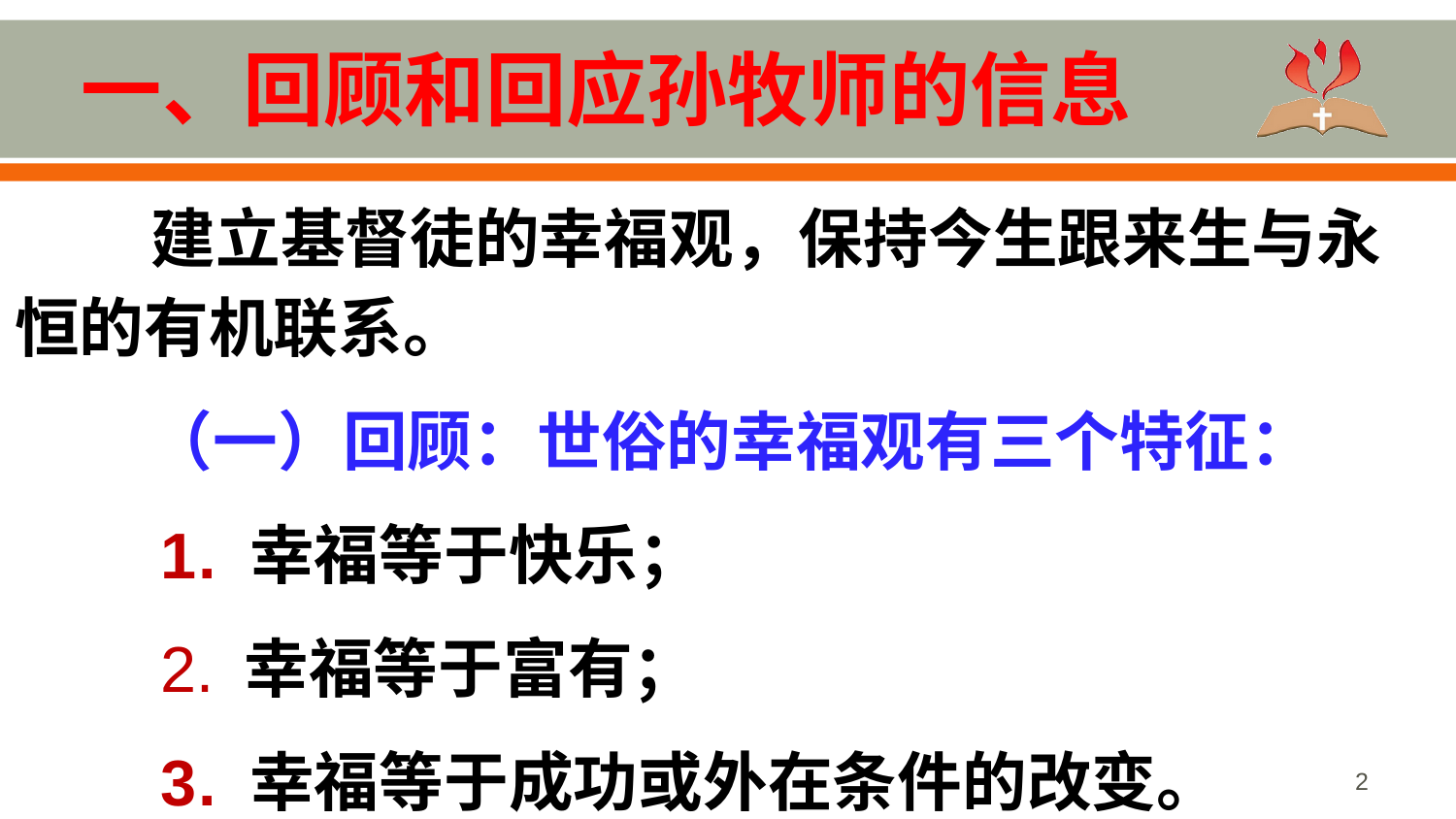

# 一、回顾和回应孙牧师的信息
建立基督徒的幸福观，保持今生跟来生与永恒的有机联系。
        （一）回顾：世俗的幸福观有三个特征：
 幸福等于快乐；
 幸福等于富有；
 幸福等于成功或外在条件的改变。

2